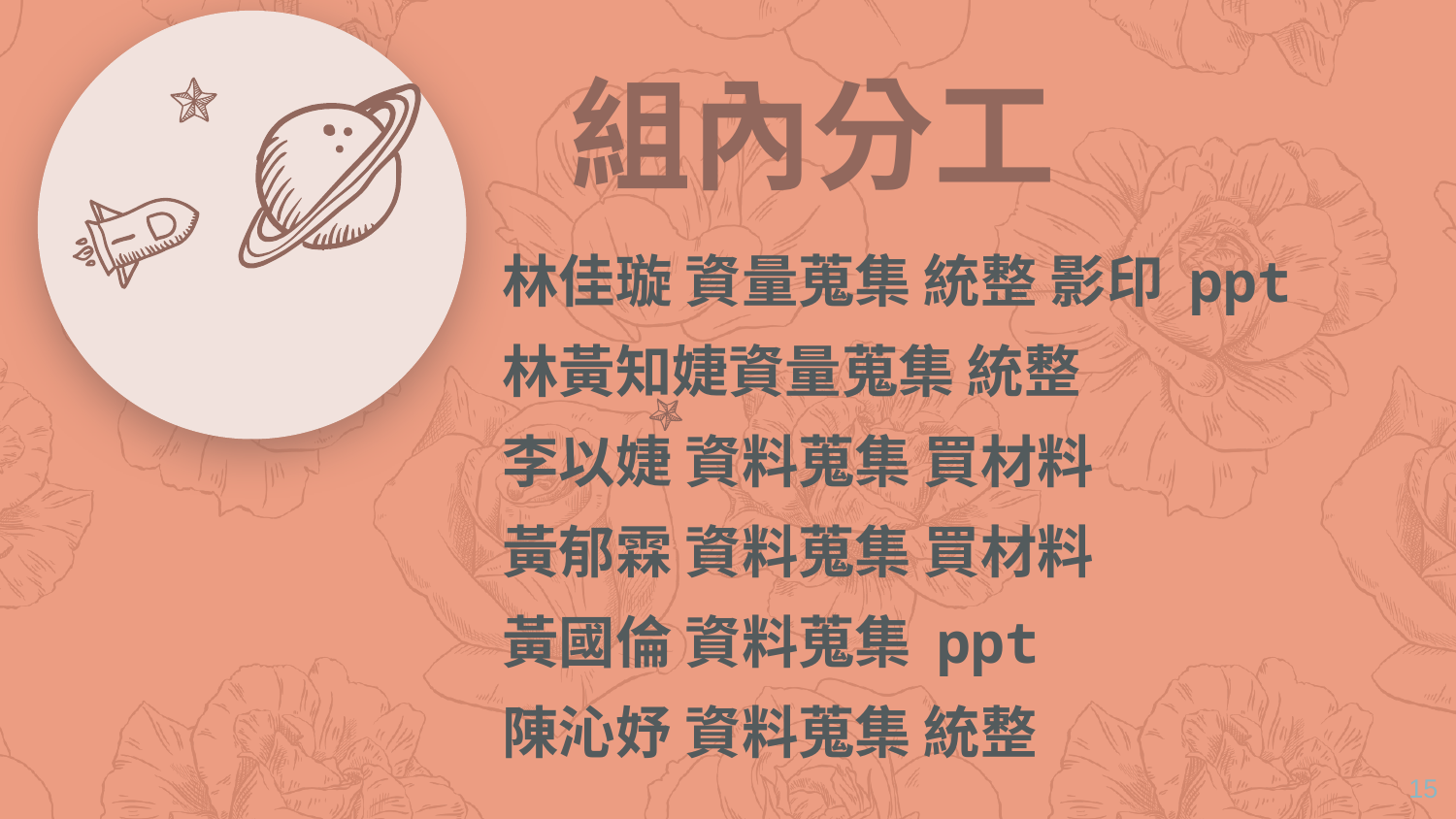

組內分工

林佳璇 資量蒐集 統整 影印 ppt
林黃知婕資量蒐集 統整
李以婕 資料蒐集 買材料
黃郁霖 資料蒐集 買材料
黃國倫 資料蒐集 ppt
陳沁妤 資料蒐集 統整

15